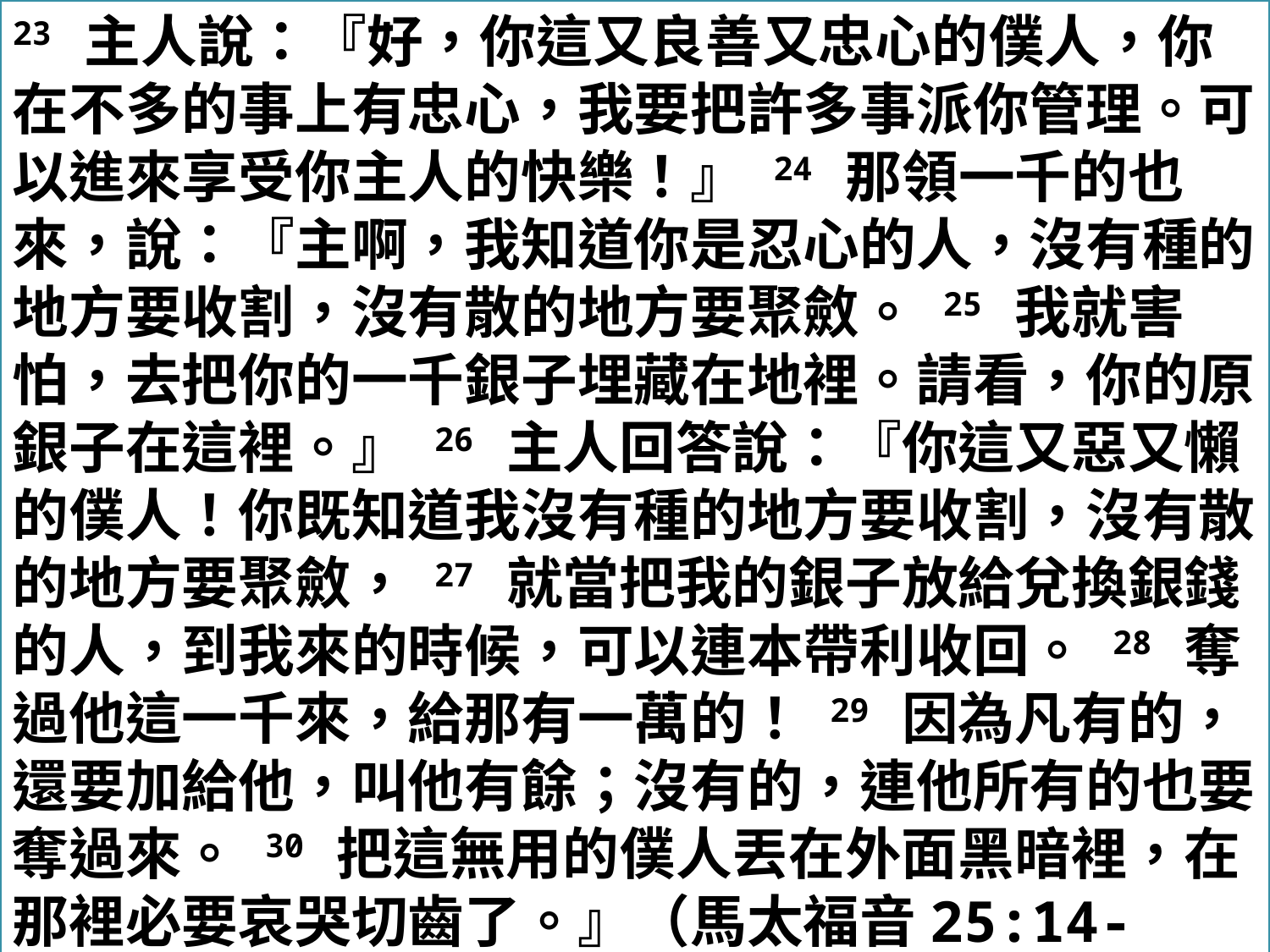

23 主人說：『好，你這又良善又忠心的僕人，你在不多的事上有忠心，我要把許多事派你管理。可以進來享受你主人的快樂！』 24 那領一千的也來，說：『主啊，我知道你是忍心的人，沒有種的地方要收割，沒有散的地方要聚斂。 25 我就害怕，去把你的一千銀子埋藏在地裡。請看，你的原銀子在這裡。』 26 主人回答說：『你這又惡又懶的僕人！你既知道我沒有種的地方要收割，沒有散的地方要聚斂， 27 就當把我的銀子放給兌換銀錢的人，到我來的時候，可以連本帶利收回。 28 奪過他這一千來，給那有一萬的！ 29 因為凡有的，還要加給他，叫他有餘；沒有的，連他所有的也要奪過來。 30 把這無用的僕人丟在外面黑暗裡，在那裡必要哀哭切齒了。』（馬太福音25:14-30）
#